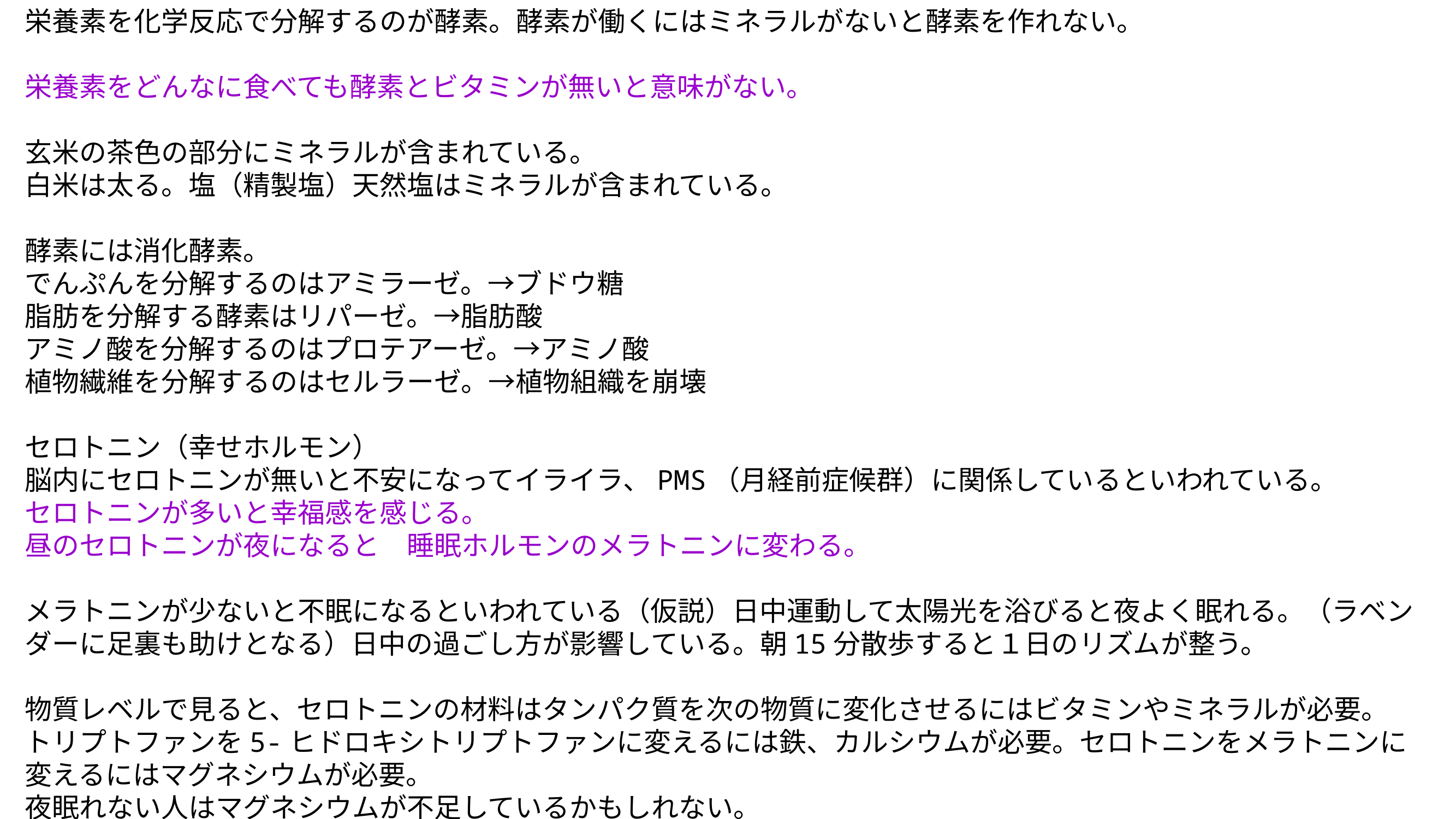

栄養素を化学反応で分解するのが酵素。酵素が働くにはミネラルがないと酵素を作れない。

栄養素をどんなに食べても酵素とビタミンが無いと意味がない。

玄米の茶色の部分にミネラルが含まれている。
白米は太る。塩（精製塩）天然塩はミネラルが含まれている。

酵素には消化酵素。
でんぷんを分解するのはアミラーゼ。→ブドウ糖
脂肪を分解する酵素はリパーゼ。→脂肪酸
アミノ酸を分解するのはプロテアーゼ。→アミノ酸
植物繊維を分解するのはセルラーゼ。→植物組織を崩壊

セロトニン（幸せホルモン）
脳内にセロトニンが無いと不安になってイライラ、PMS（月経前症候群）に関係しているといわれている。
セロトニンが多いと幸福感を感じる。
昼のセロトニンが夜になると　睡眠ホルモンのメラトニンに変わる。

メラトニンが少ないと不眠になるといわれている（仮説）日中運動して太陽光を浴びると夜よく眠れる。（ラベンダーに足裏も助けとなる）日中の過ごし方が影響している。朝15分散歩すると１日のリズムが整う。

物質レベルで見ると、セロトニンの材料はタンパク質を次の物質に変化させるにはビタミンやミネラルが必要。　トリプトファンを5-ヒドロキシトリプトファンに変えるには鉄、カルシウムが必要。セロトニンをメラトニンに変えるにはマグネシウムが必要。
夜眠れない人はマグネシウムが不足しているかもしれない。